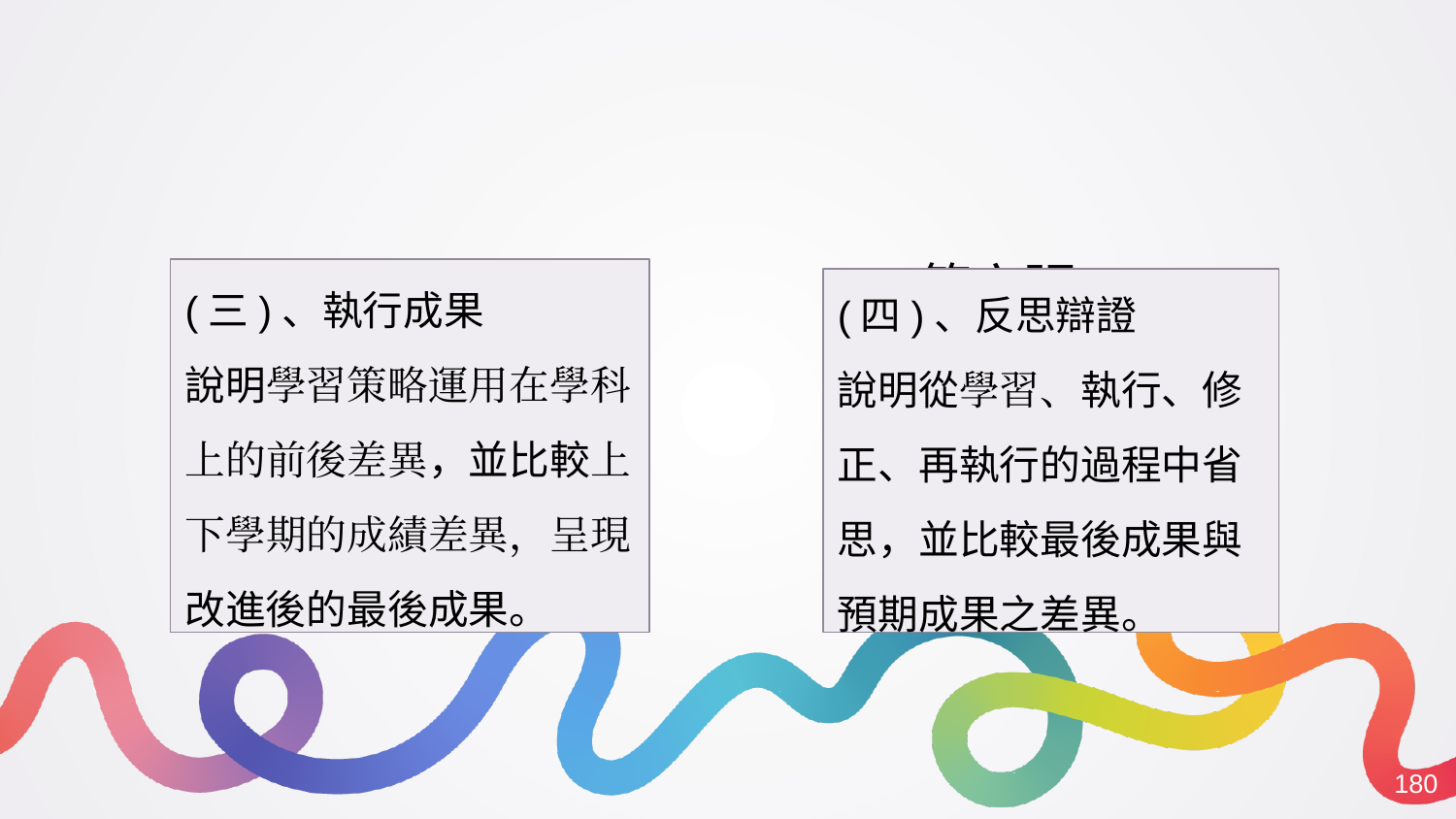

#
第五張ppt

第六張ppt

(三)、執行成果
說明學習策略運用在學科上的前後差異，並比較上下學期的成績差異，呈現改進後的最後成果。
(四)、反思辯證
說明從學習、執行、修正、再執行的過程中省思，並比較最後成果與預期成果之差異。
180